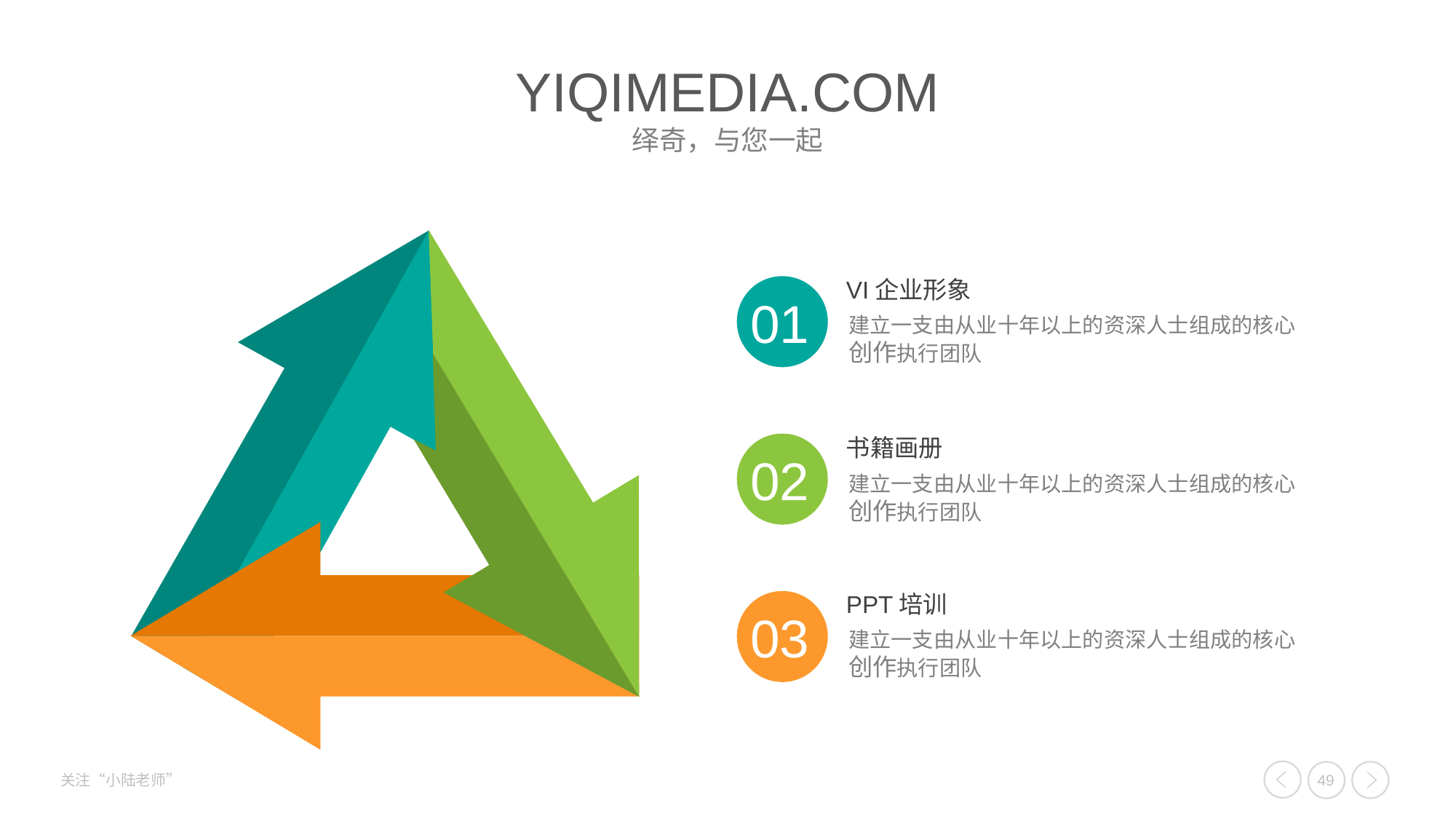

VI企业形象
01
建立一支由从业十年以上的资深人士组成的核心创作执行团队

书籍画册
02
建立一支由从业十年以上的资深人士组成的核心创作执行团队

PPT培训
03
建立一支由从业十年以上的资深人士组成的核心创作执行团队